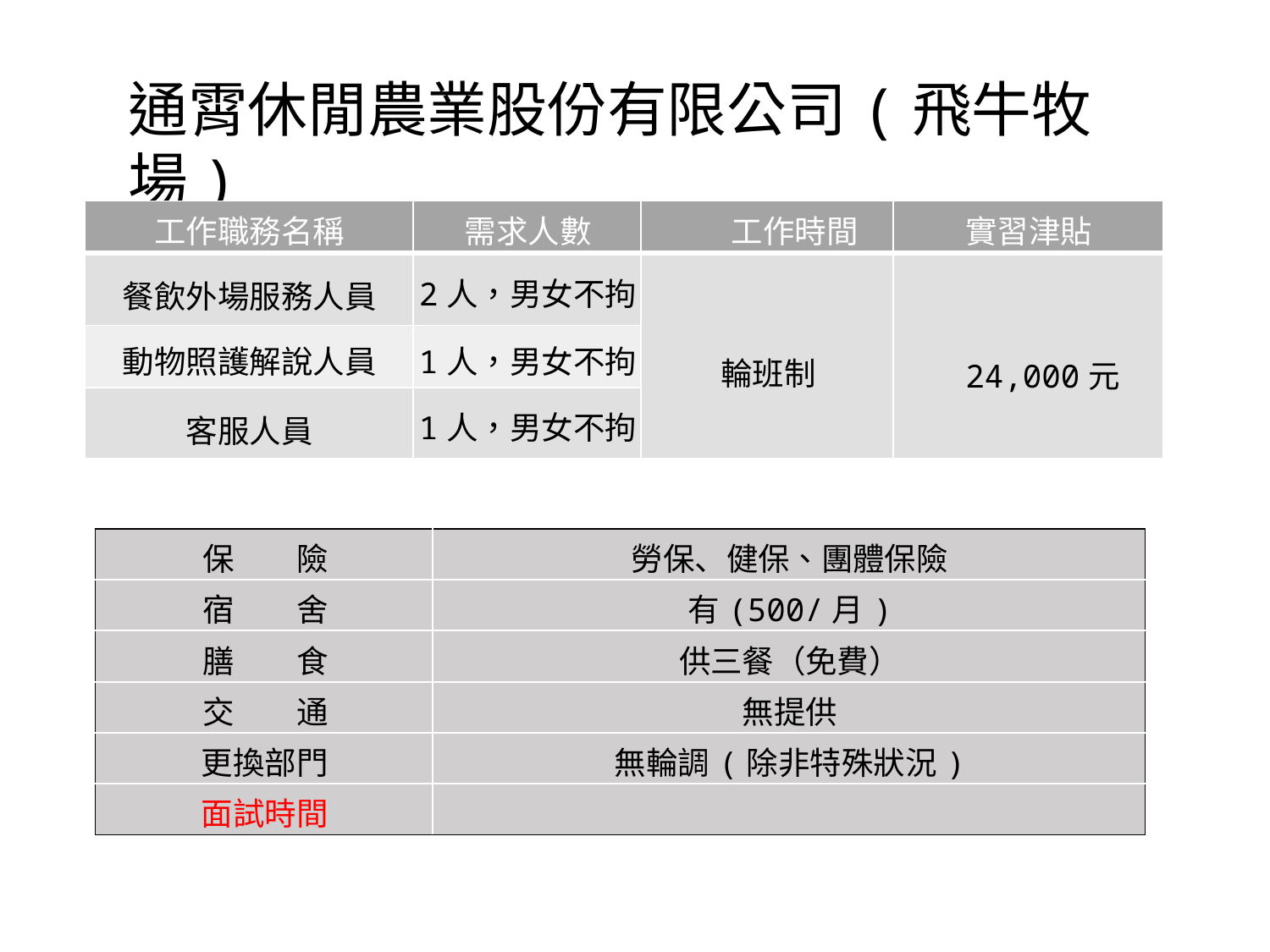

# 通霄休閒農業股份有限公司(飛牛牧場)
| 工作職務名稱 | 需求人數 | 工作時間 | 實習津貼 |
| --- | --- | --- | --- |
| 餐飲外場服務人員 | 2人，男女不拘 | 輪班制 | 24,000元 |
| 動物照護解說人員 | 1人，男女不拘 |  |  |
| 客服人員 | 1人，男女不拘 |  |  |
| 保 | 險 | 勞保、健保、團體保險 |
| --- | --- | --- |
| 宿 | 舍 | 有(500/月) |
| 膳 | 食 | 供三餐（免費） |
| 交 | 通 | 無提供 |
| 更換部門 |  | 無輪調(除非特殊狀況) |
| 面試時間 |  |  |